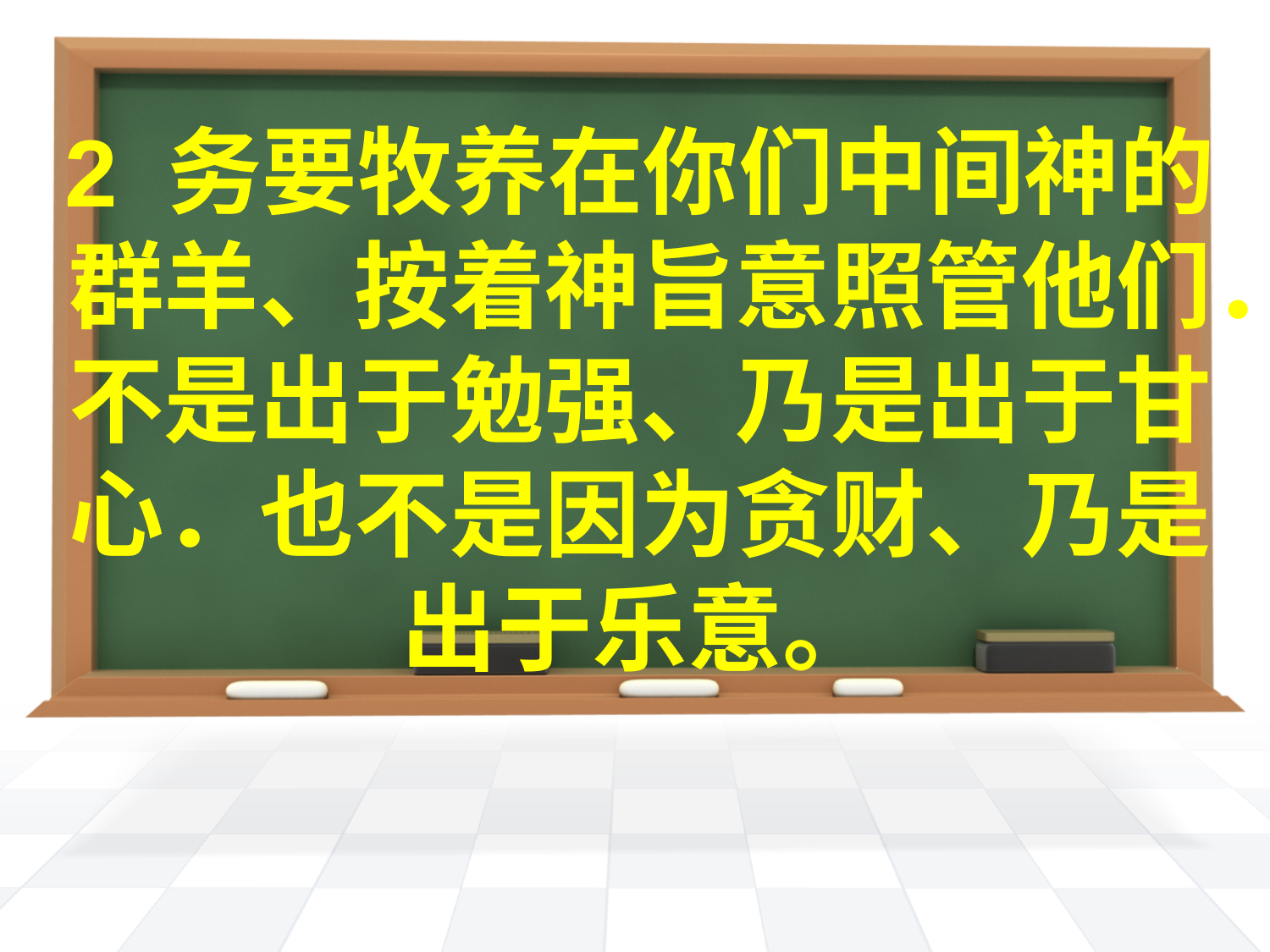

2 务要牧养在你们中间神的群羊、按着神旨意照管他们．不是出于勉强、乃是出于甘心．也不是因为贪财、乃是出于乐意。